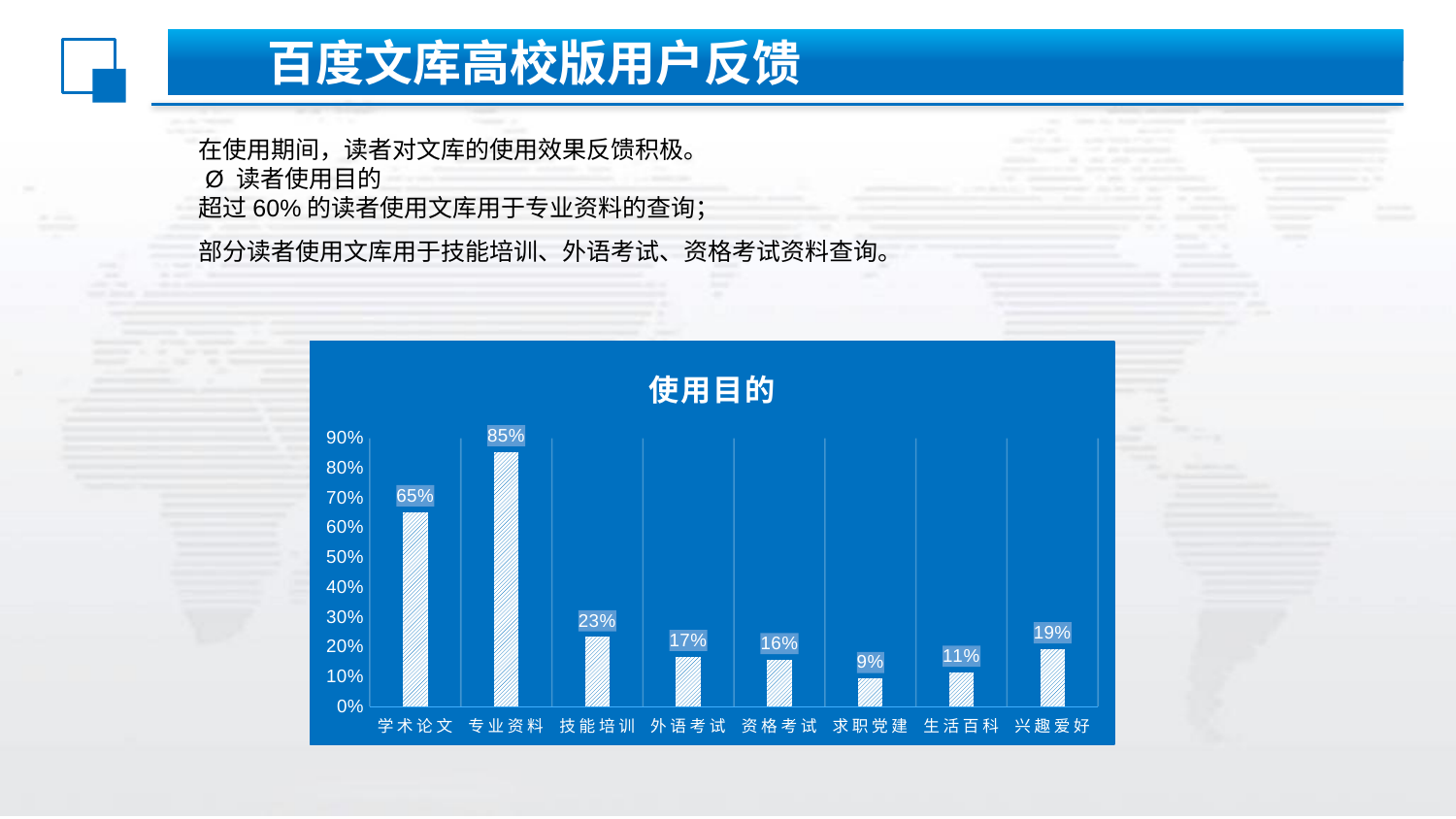

百度文库高校版用户反馈
在使用期间，读者对文库的使用效果反馈积极。 Ø 读者使用目的超过60%的读者使用文库用于专业资料的查询；部分读者使用文库用于技能培训、外语考试、资格考试资料查询。
2

### Chart: 使用目的

| Category |  |
|---|---|
| 学术论文 | 0.652542372881356 |
| 专业资料 | 0.853813559322034 |
| 技能培训 | 0.233050847457627 |
| 外语考试 | 0.167372881355932 |
| 资格考试 | 0.156779661016949 |
| 求职党建 | 0.0932203389830522 |
| 生活百科 | 0.114406779661018 |
| 兴趣爱好 | 0.192796610169493 |